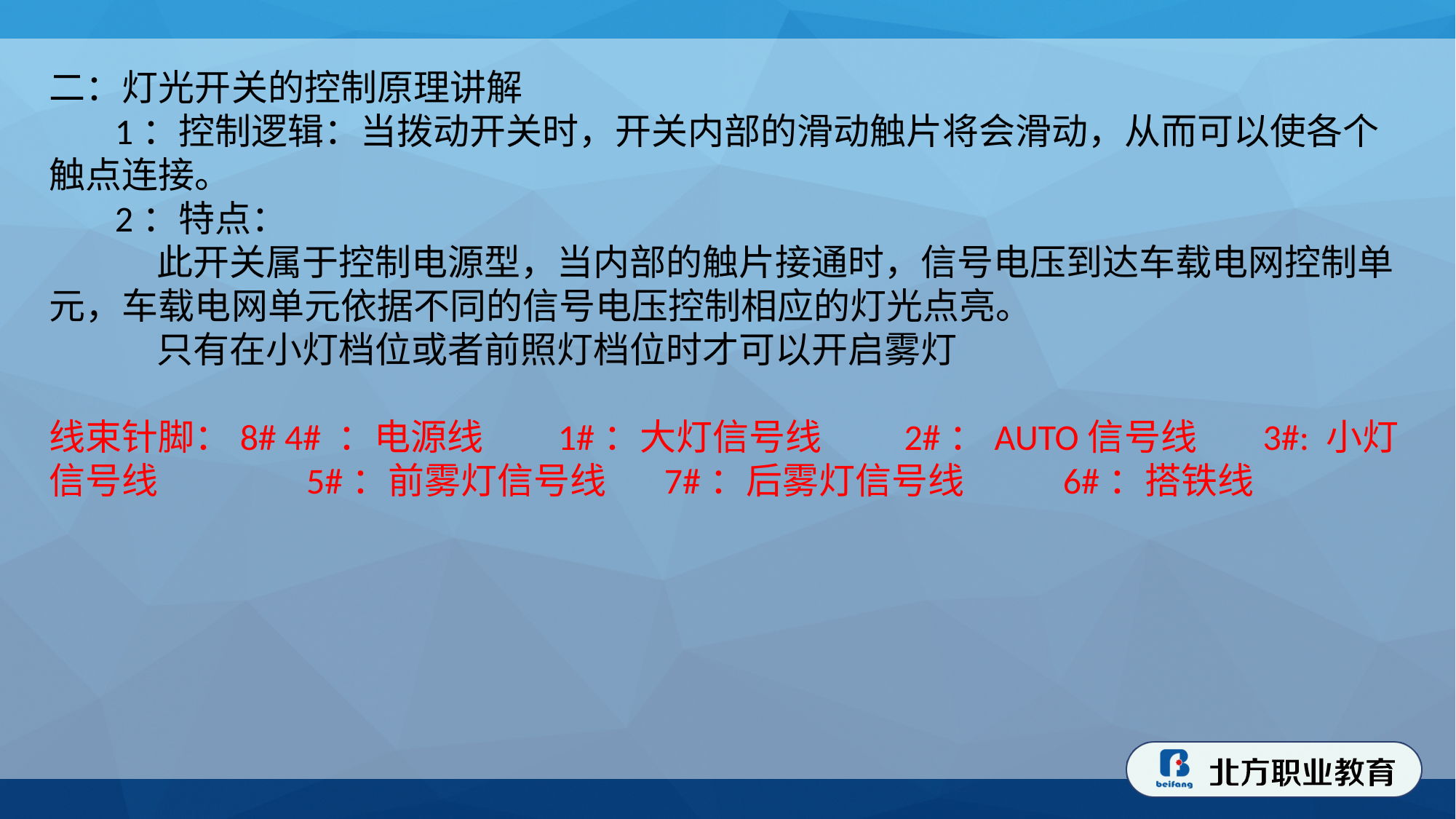

二：灯光开关的控制原理讲解
        1：控制逻辑：当拨动开关时，开关内部的滑动触片将会滑动，从而可以使各个触点连接。
        2：特点：
            此开关属于控制电源型，当内部的触片接通时，信号电压到达车载电网控制单元，车载电网单元依据不同的信号电压控制相应的灯光点亮。
            只有在小灯档位或者前照灯档位时才可以开启雾灯

线束针脚：8# 4# ：电源线        1#：大灯信号线         2#：AUTO信号线       3#: 小灯信号线                 5#：前雾灯信号线      7#：后雾灯信号线           6#：搭铁线